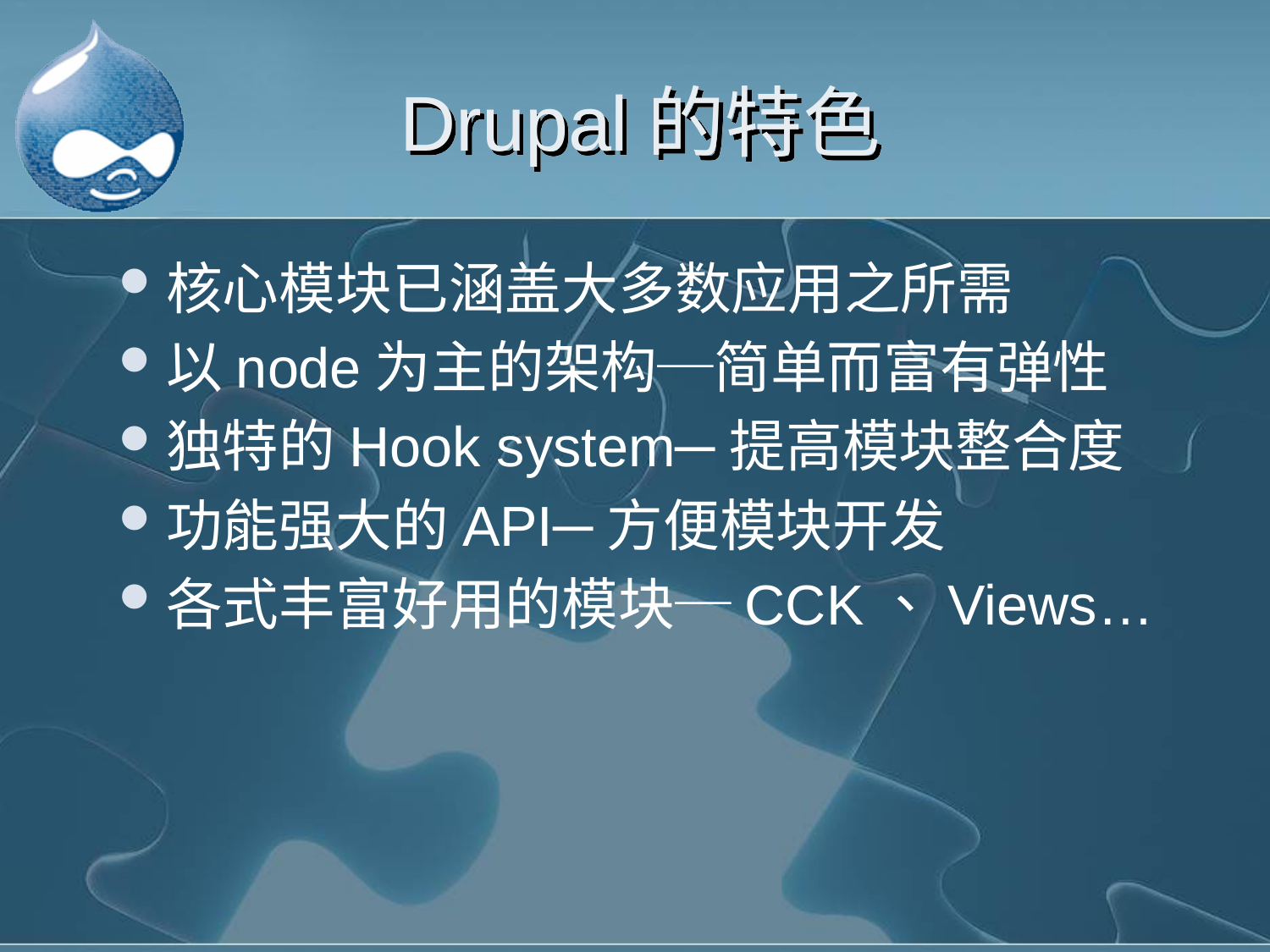

# Drupal的特色
核心模块已涵盖大多数应用之所需
以node为主的架构─简单而富有弹性
独特的Hook system─提高模块整合度
功能强大的API─方便模块开发
各式丰富好用的模块─CCK、Views…